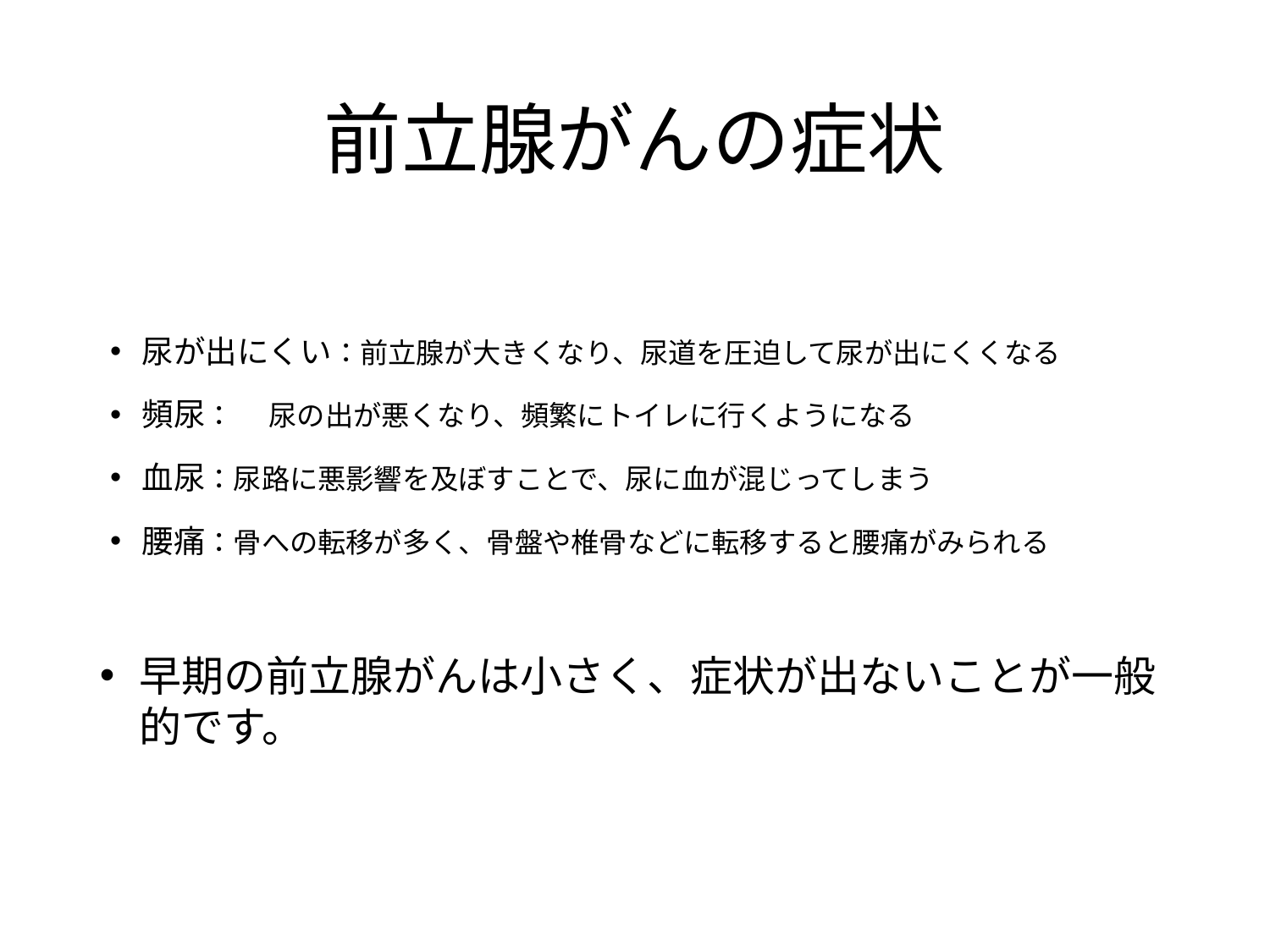

# 前立腺がんの症状
尿が出にくい：前立腺が大きくなり、尿道を圧迫して尿が出にくくなる
頻尿：	尿の出が悪くなり、頻繁にトイレに行くようになる
血尿：尿路に悪影響を及ぼすことで、尿に血が混じってしまう
腰痛：骨への転移が多く、骨盤や椎骨などに転移すると腰痛がみられる

早期の前立腺がんは小さく、症状が出ないことが一般的です。